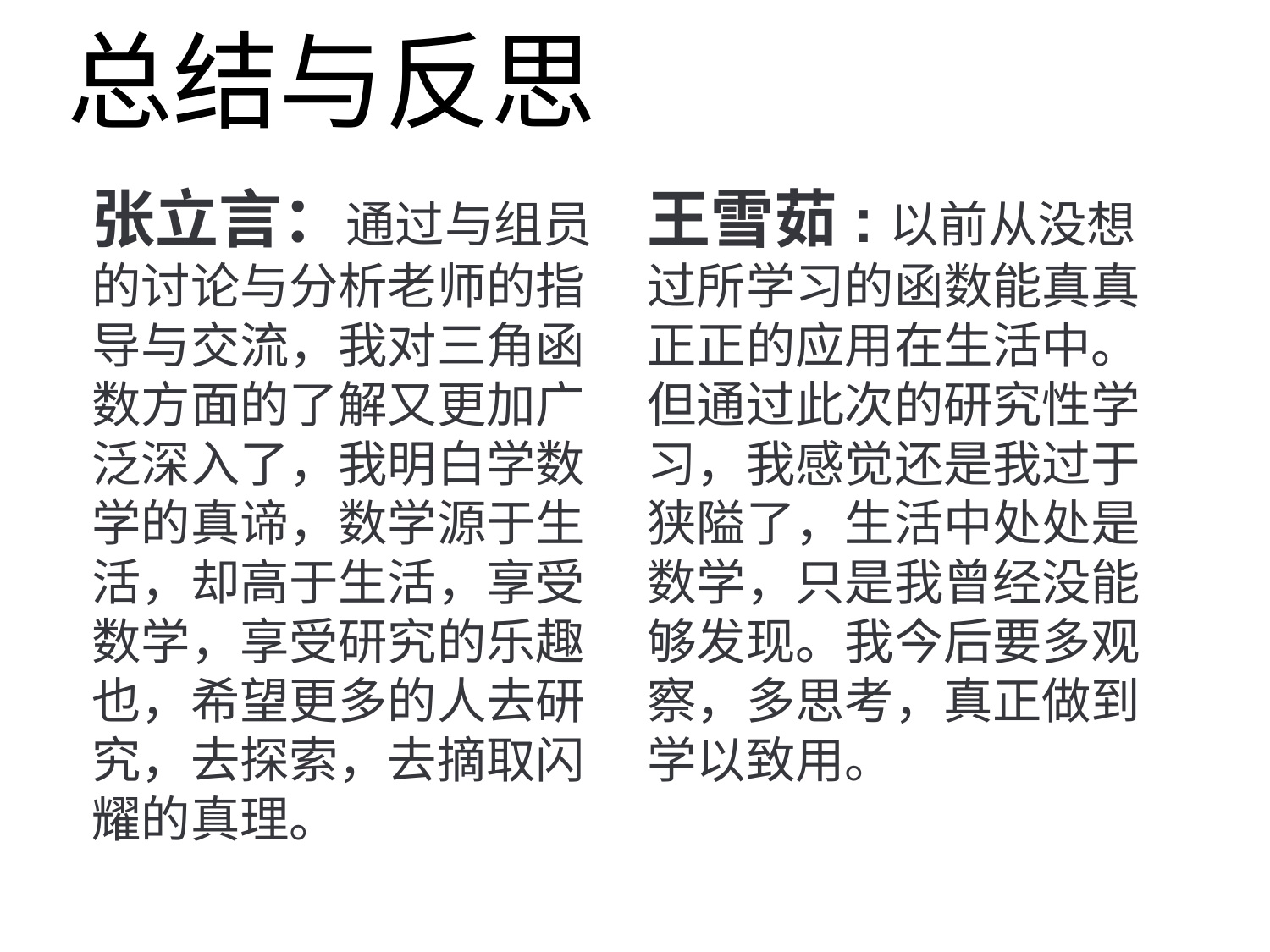

总结与反思
张立言：通过与组员的讨论与分析老师的指导与交流，我对三角函数方面的了解又更加广泛深入了，我明白学数学的真谛，数学源于生活，却高于生活，享受数学，享受研究的乐趣也，希望更多的人去研究，去探索，去摘取闪耀的真理。
王雪茹:以前从没想过所学习的函数能真真正正的应用在生活中。但通过此次的研究性学习，我感觉还是我过于狭隘了，生活中处处是数学，只是我曾经没能够发现。我今后要多观察，多思考，真正做到学以致用。